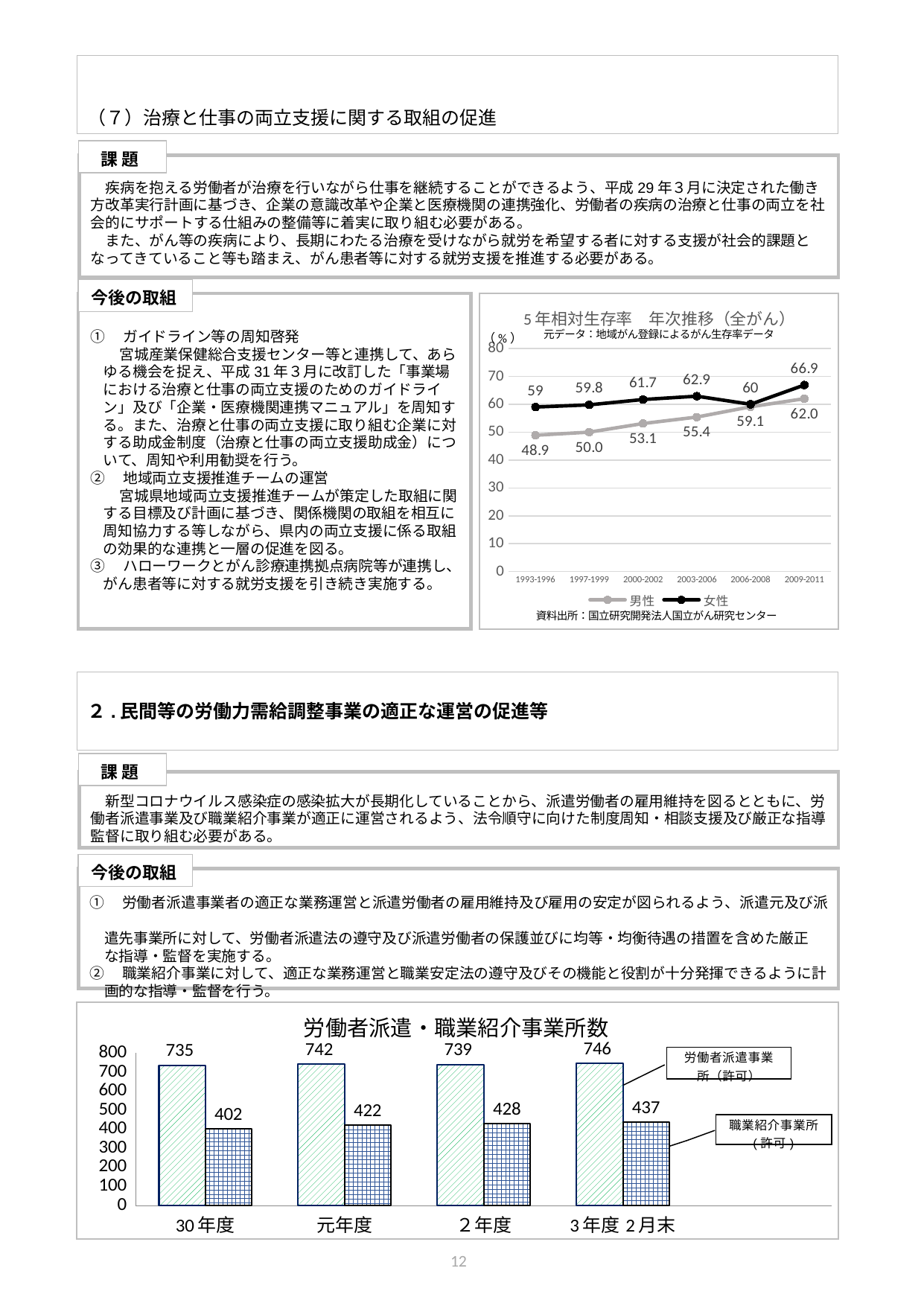

（７）治療と仕事の両立支援に関する取組の促進

課 題

　疾病を抱える労働者が治療を行いながら仕事を継続することができるよう、平成29年３月に決定された働き方改革実行計画に基づき、企業の意識改革や企業と医療機関の連携強化、労働者の疾病の治療と仕事の両立を社会的にサポートする仕組みの整備等に着実に取り組む必要がある。
　また、がん等の疾病により、長期にわたる治療を受けながら就労を希望する者に対する支援が社会的課題となってきていること等も踏まえ、がん患者等に対する就労支援を推進する必要がある。
あ
今後の取組

### Chart: 5年相対生存率　年次推移（全がん）

| Category | 男性 | 女性 |
|---|---|---|
| 1993-1996 | 48.9 | 59.0 |
| 1997-1999 | 50.0 | 59.8 |
| 2000-2002 | 53.1 | 61.7 |
| 2003-2006 | 55.4 | 62.9 |
| 2006-2008 | 59.1 | 60.0 |
| 2009-2011 | 62.0 | 66.9 |

①　ガイドライン等の周知啓発
　　宮城産業保健総合支援センター等と連携して、あらゆる機会を捉え、平成31年３月に改訂した「事業場における治療と仕事の両立支援のためのガイドライン」及び「企業・医療機関連携マニュアル」を周知する。また、治療と仕事の両立支援に取り組む企業に対する助成金制度（治療と仕事の両立支援助成金）について、周知や利用勧奨を行う。
②　地域両立支援推進チームの運営
　　宮城県地域両立支援推進チームが策定した取組に関する目標及び計画に基づき、関係機関の取組を相互に周知協力する等しながら、県内の両立支援に係る取組の効果的な連携と一層の促進を図る。
③　ハローワークとがん診療連携拠点病院等が連携し、がん患者等に対する就労支援を引き続き実施する。

（%）

２.民間等の労働力需給調整事業の適正な運営の促進等

課 題

　新型コロナウイルス感染症の感染拡大が長期化していることから、派遣労働者の雇用維持を図るとともに、労働者派遣事業及び職業紹介事業が適正に運営されるよう、法令順守に向けた制度周知・相談支援及び厳正な指導監督に取り組む必要がある。
あ
今後の取組

①　労働者派遣事業者の適正な業務運営と派遣労働者の雇用維持及び雇用の安定が図られるよう、派遣元及び派
　遣先事業所に対して、労働者派遣法の遵守及び派遣労働者の保護並びに均等・均衡待遇の措置を含めた厳正
　な指導・監督を実施する。
②　職業紹介事業に対して、適正な業務運営と職業安定法の遵守及びその機能と役割が十分発揮できるように計
　画的な指導・監督を行う。

労働者派遣・職業紹介事業所数

### Chart

| Category | 労働者派遣事業（旧一般） | 職業紹介事業 |
|---|---|---|
| 30年度 | 735.0 | 402.0 |
| 元年度 | 742.0 | 422.0 |
| ２年度 | 739.0 | 428.0 |
| 3年度2月末 | 746.0 | 437.0 |
12